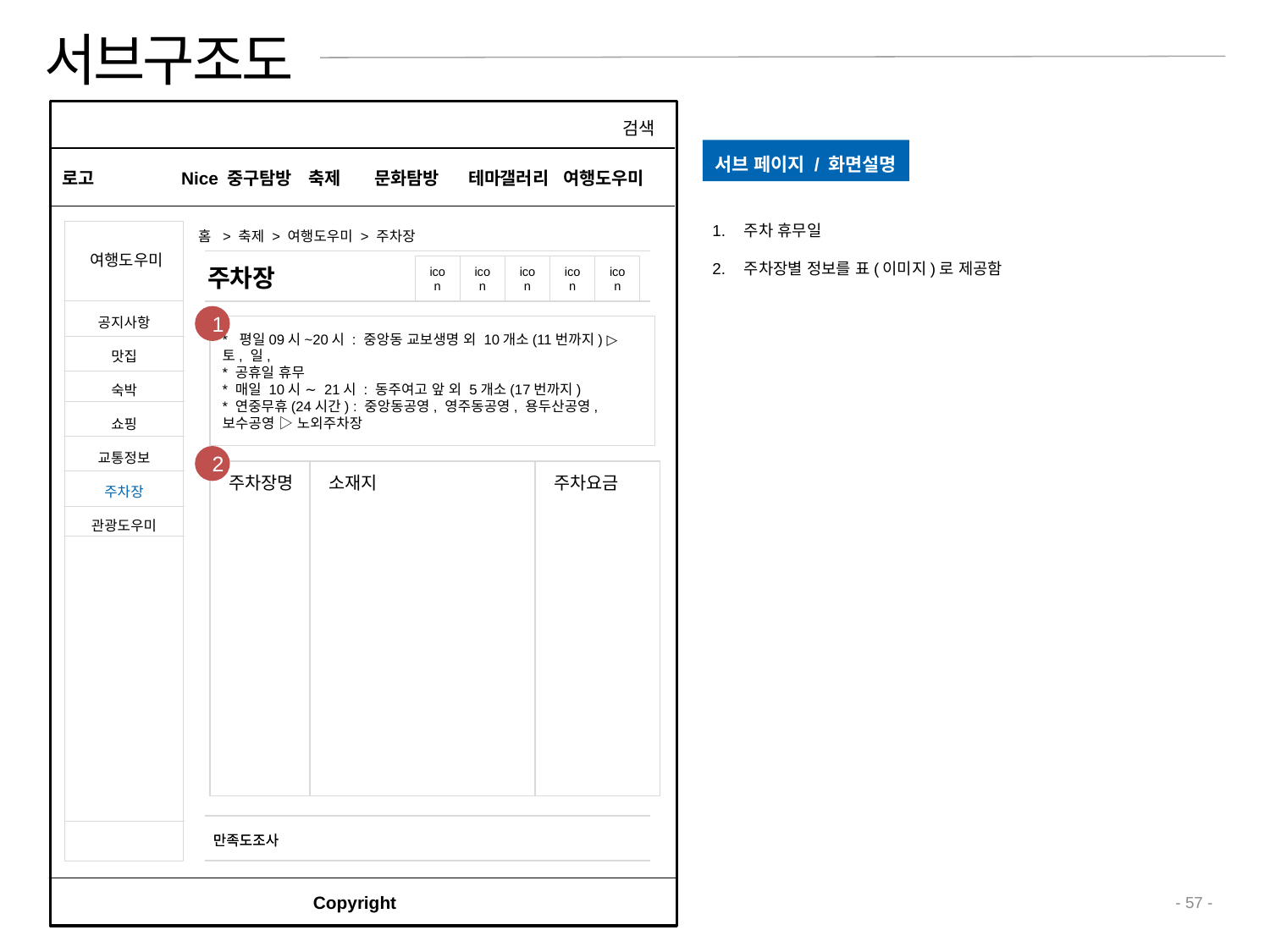

# 서브구조도
ㄷ
검색
서브 페이지 / 화면설명

로고
Nice 중구탐방	축제       문화탐방      테마갤러리   여행도우미
주차 휴무일
주차장별 정보를 표(이미지)로 제공함

여행도우미
홈  > 축제 > 여행도우미 > 주차장
주차장
icon
icon
icon
icon
icon
공지사항
맛집
숙박
쇼핑
교통정보
주차장
관광도우미

1
*  평일09시~20시 : 중앙동 교보생명 외 10개소(11번까지) ▷ 토, 일,
* 공휴일 휴무
* 매일 10시 ∼ 21시 : 동주여고 앞 외 5개소(17번까지)
* 연중무휴(24시간) : 중앙동공영, 영주동공영, 용두산공영, 보수공영 ▷ 노외주차장
2

주차장명
소재지
주차요금
만족도조사
만족도조사
Copyright